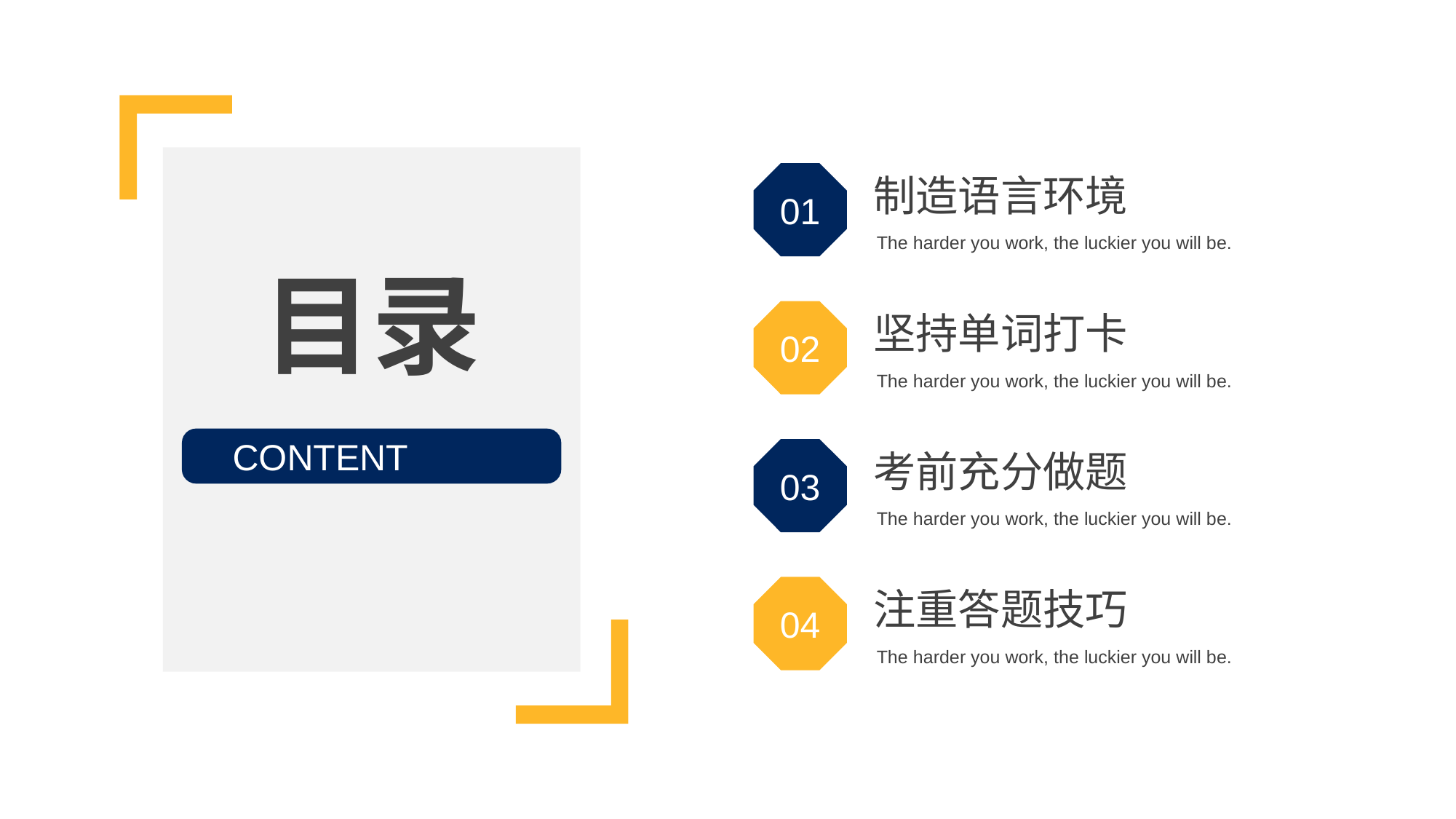

01
制造语言环境
The harder you work, the luckier you will be.
目录
02
坚持单词打卡
The harder you work, the luckier you will be.
CONTENT

03
考前充分做题
The harder you work, the luckier you will be.
04
注重答题技巧

The harder you work, the luckier you will be.